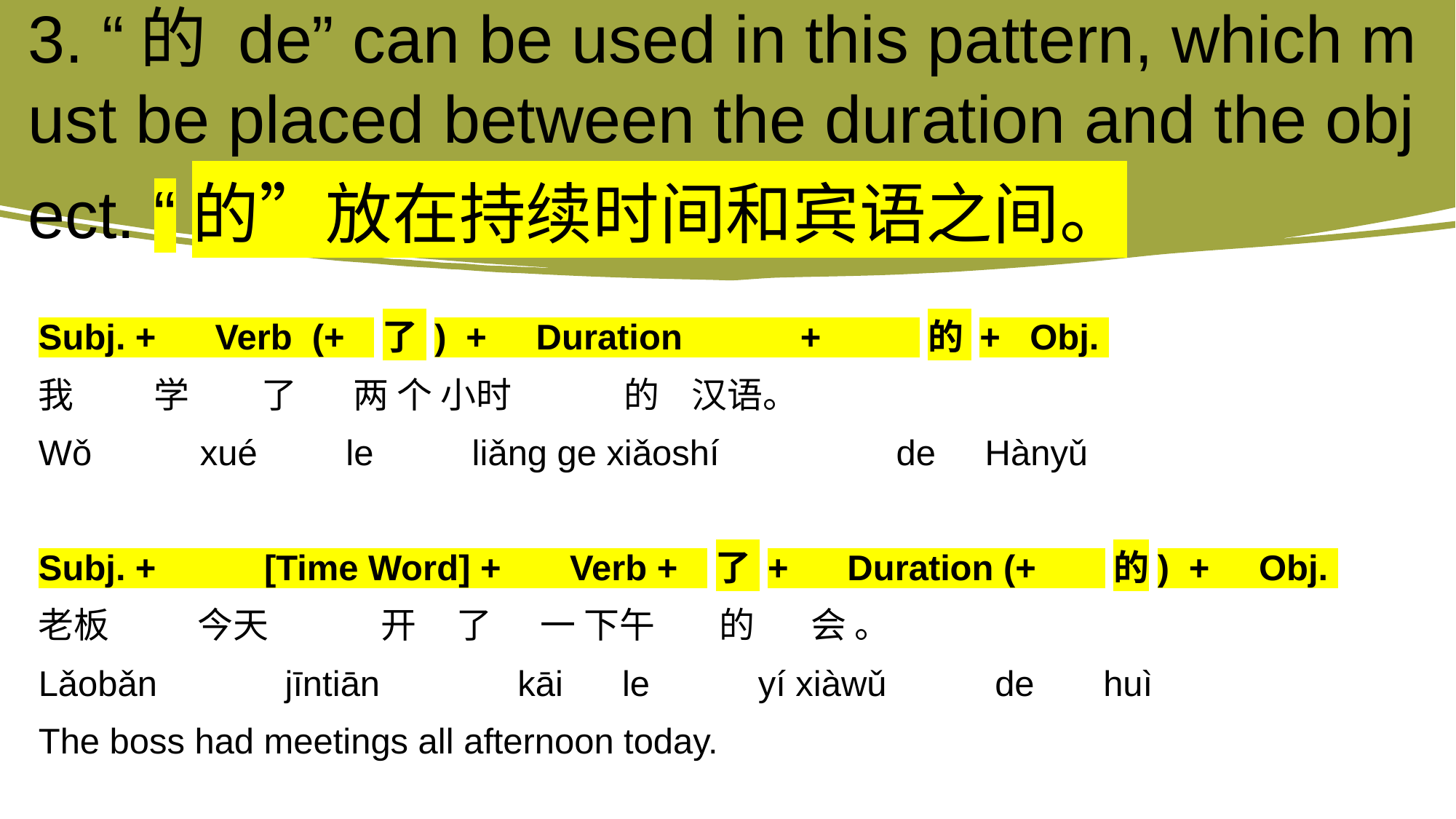

# 3. “的 de” can be used in this pattern, which must be placed between the duration and the object. “的”放在持续时间和宾语之间。

Subj. +      Verb  (+   了 )  +     Duration            +          的 +   Obj.
我          学         了       两 个 小时              的    汉语。
Wǒ           xué         le          liǎng ge xiǎoshí                  de     Hànyǔ

Subj. +           [Time Word] +       Verb +   了 +      Duration (+       的)  +     Obj.
老板           今天              开     了      一 下午        的       会 。
Lǎobǎn             jīntiān              kāi      le           yí xiàwǔ           de       huì
The boss had meetings all afternoon today.